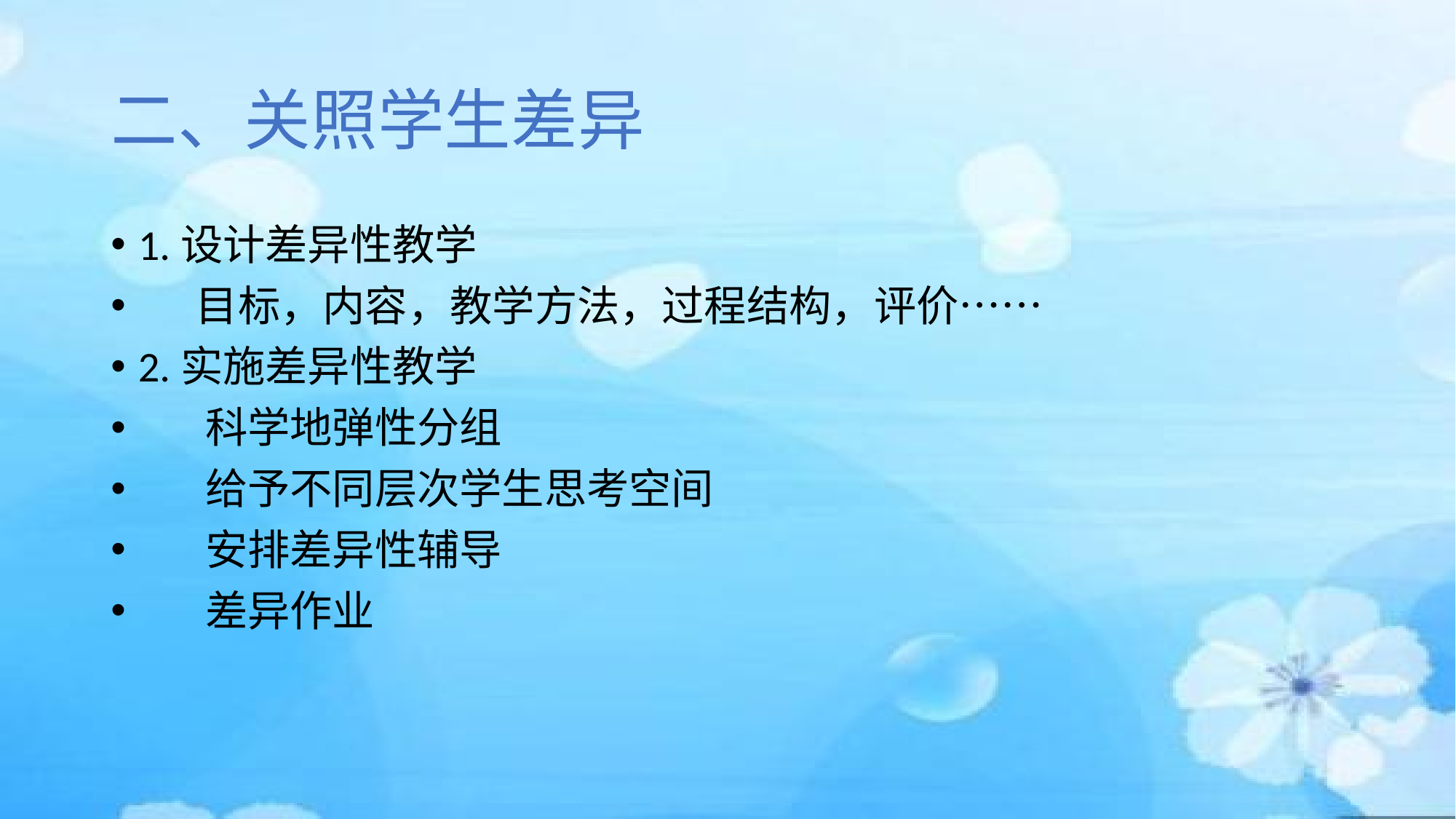

# 二、关照学生差异
1.设计差异性教学
     目标，内容，教学方法，过程结构，评价……
2.实施差异性教学
      科学地弹性分组
      给予不同层次学生思考空间
      安排差异性辅导
      差异作业